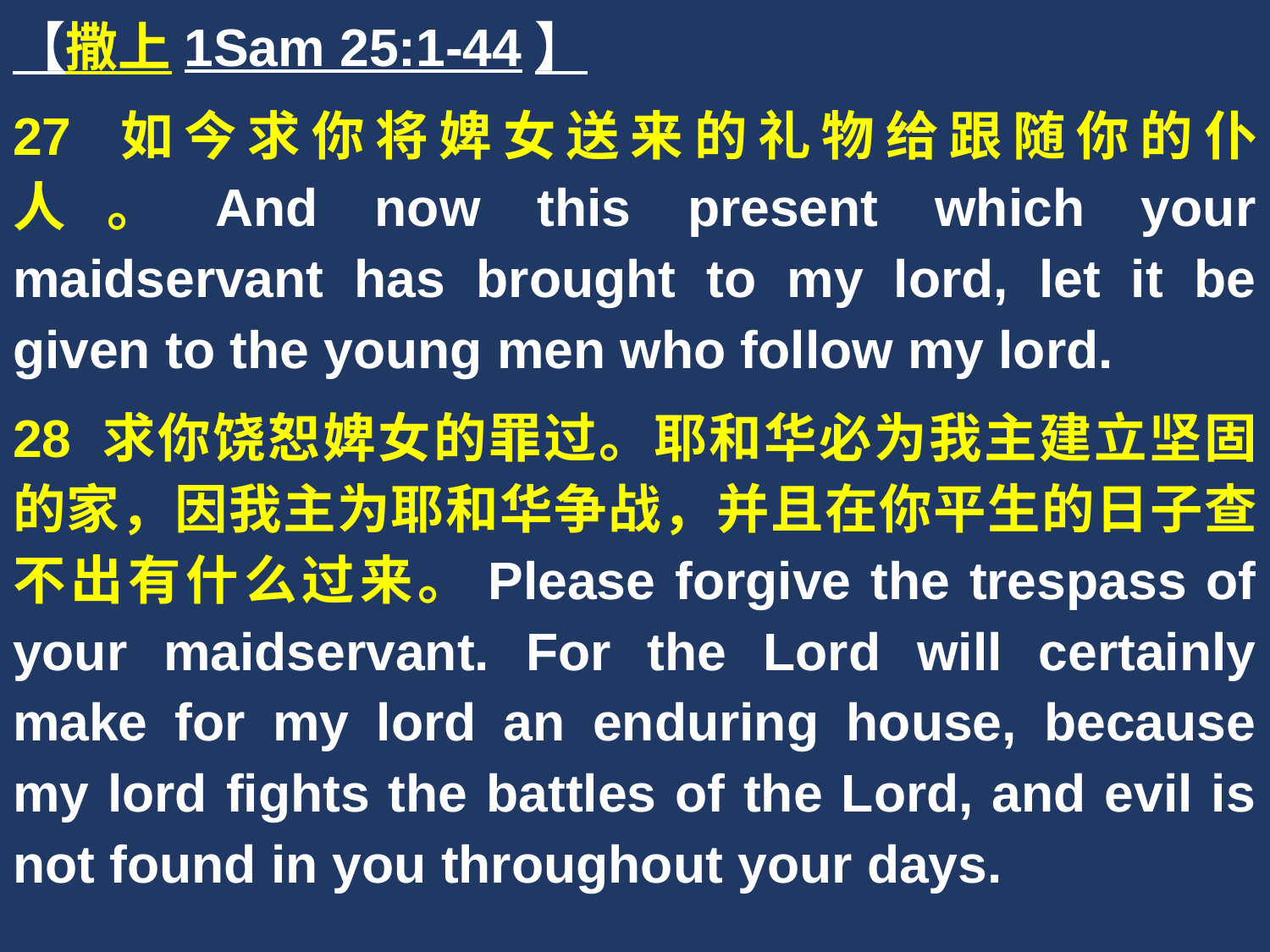

【撒上1Sam 25:1-44】
27 如今求你将婢女送来的礼物给跟随你的仆人。And now this present which your maidservant has brought to my lord, let it be given to the young men who follow my lord.
28 求你饶恕婢女的罪过。耶和华必为我主建立坚固的家，因我主为耶和华争战，并且在你平生的日子查不出有什么过来。Please forgive the trespass of your maidservant. For the Lord will certainly make for my lord an enduring house, because my lord fights the battles of the Lord, and evil is not found in you throughout your days.